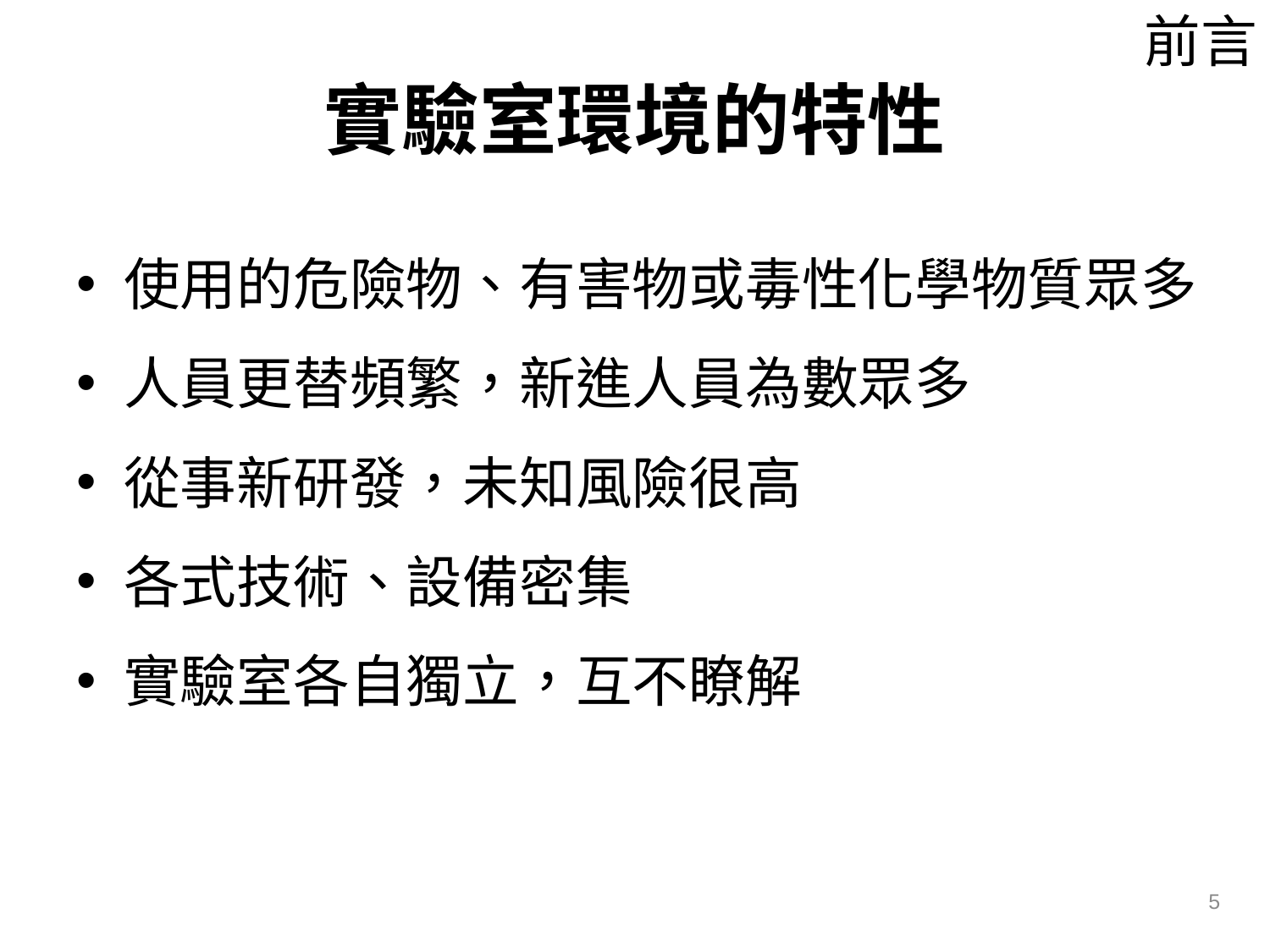

前言
# 實驗室環境的特性
使用的危險物、有害物或毒性化學物質眾多
人員更替頻繁，新進人員為數眾多
從事新研發，未知風險很高
各式技術、設備密集
實驗室各自獨立，互不瞭解
5